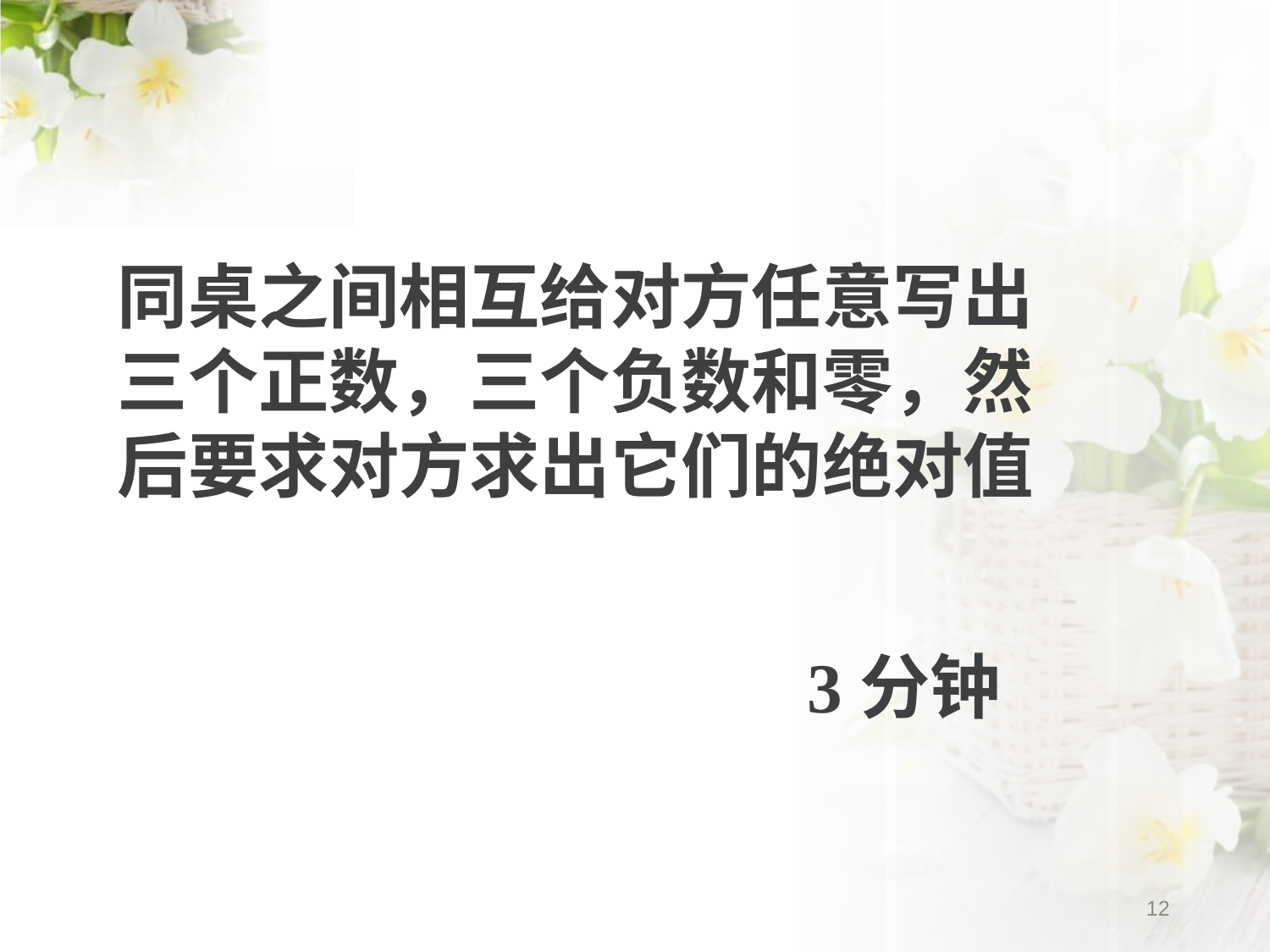

同桌之间相互给对方任意写出三个正数，三个负数和零，然后要求对方求出它们的绝对值
3分钟
12